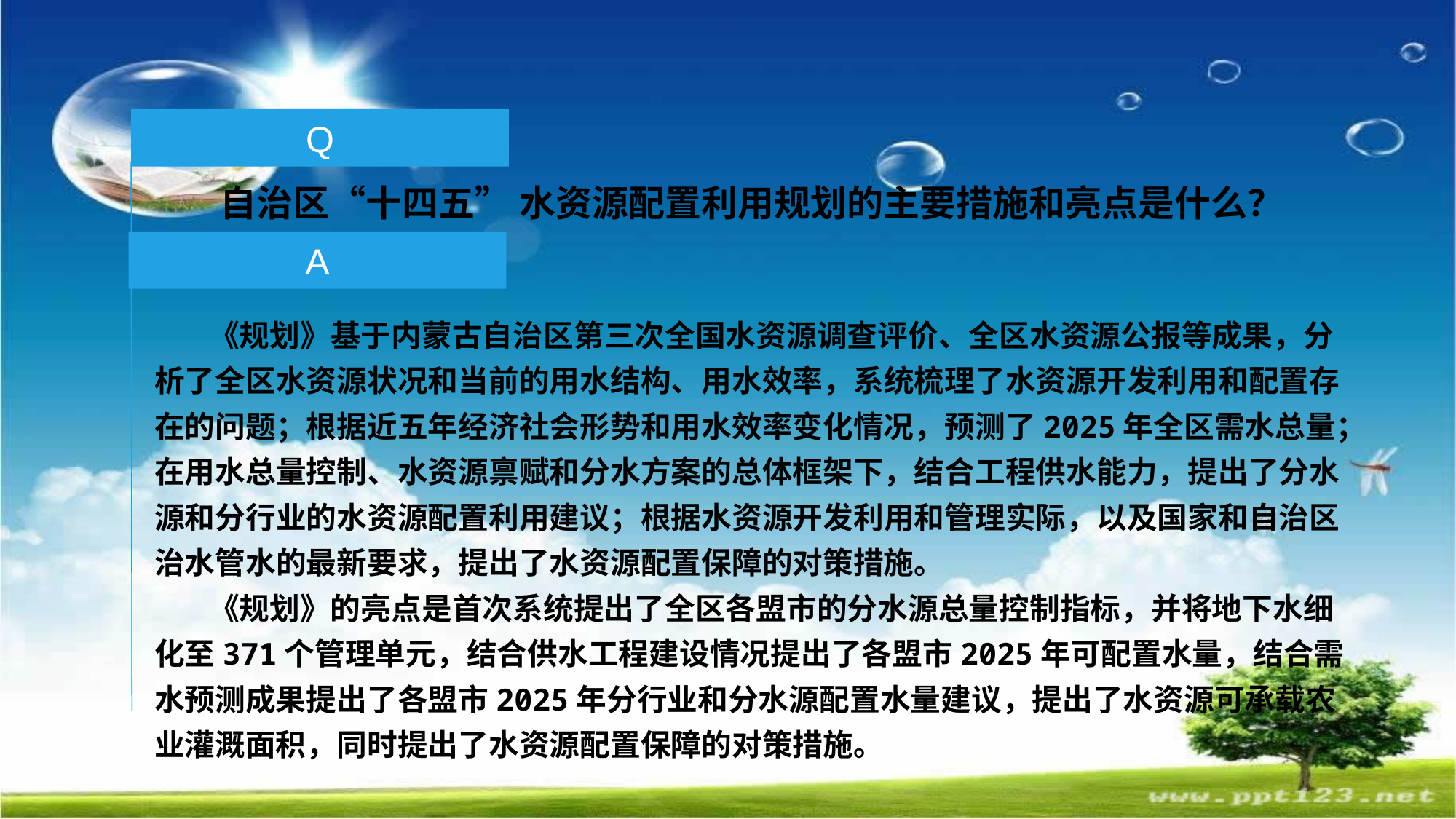

Q
自治区“十四五” 水资源配置利用规划的主要措施和亮点是什么？
A
《规划》基于内蒙古自治区第三次全国水资源调查评价、全区水资源公报等成果，分析了全区水资源状况和当前的用水结构、用水效率，系统梳理了水资源开发利用和配置存在的问题；根据近五年经济社会形势和用水效率变化情况，预测了2025年全区需水总量；在用水总量控制、水资源禀赋和分水方案的总体框架下，结合工程供水能力，提出了分水源和分行业的水资源配置利用建议；根据水资源开发利用和管理实际，以及国家和自治区治水管水的最新要求，提出了水资源配置保障的对策措施。
《规划》的亮点是首次系统提出了全区各盟市的分水源总量控制指标，并将地下水细化至371个管理单元，结合供水工程建设情况提出了各盟市2025年可配置水量，结合需水预测成果提出了各盟市2025年分行业和分水源配置水量建议，提出了水资源可承载农业灌溉面积，同时提出了水资源配置保障的对策措施。